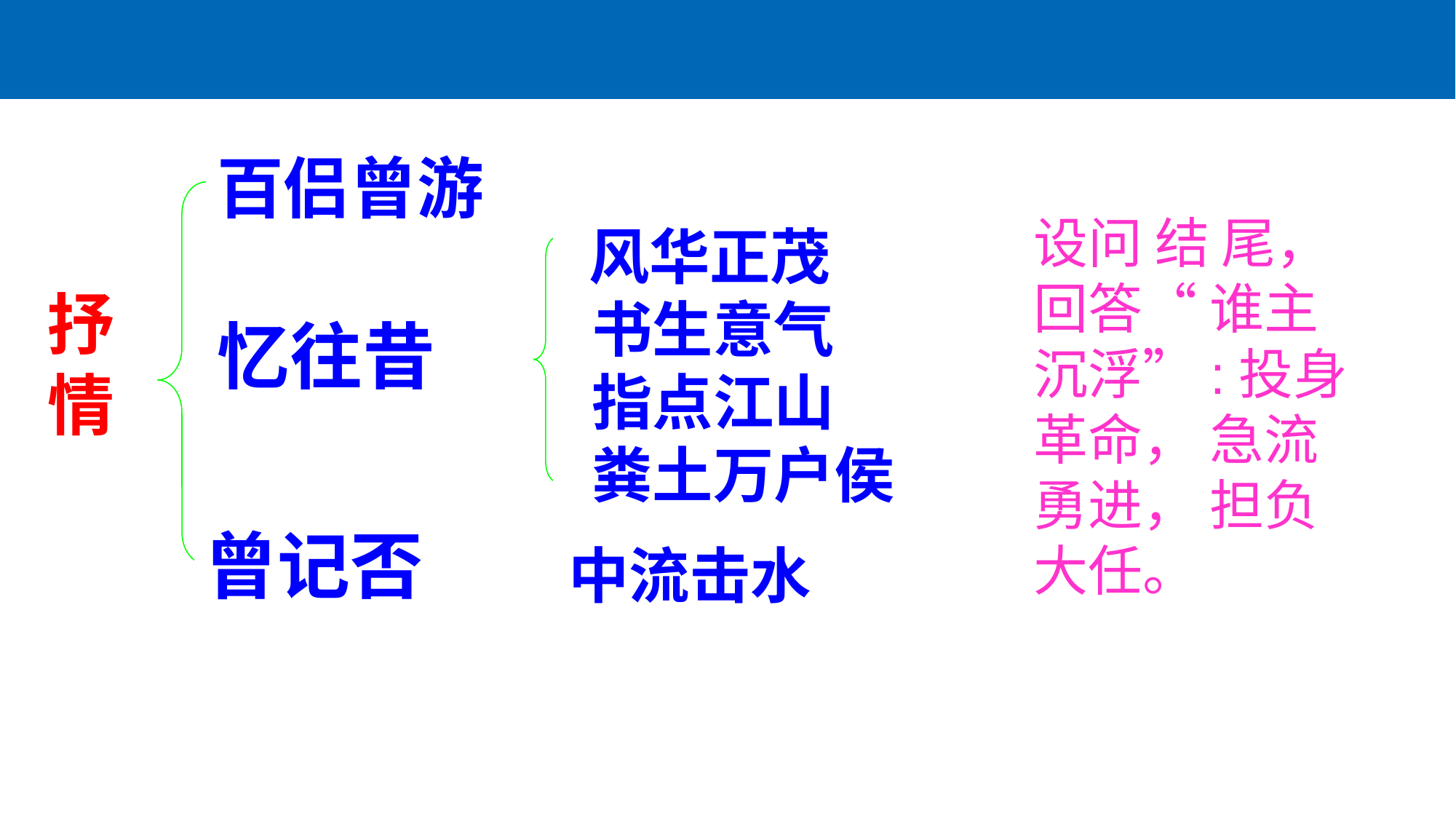

设问 结 尾，
回答“ 谁主
沉浮”:投身
革命， 急流
勇进， 担负
大任。

百侣曾游

  风华正茂
 书生意气
 指点江山
 粪土万户侯

抒
情
忆往昔
曾记否
中流击水